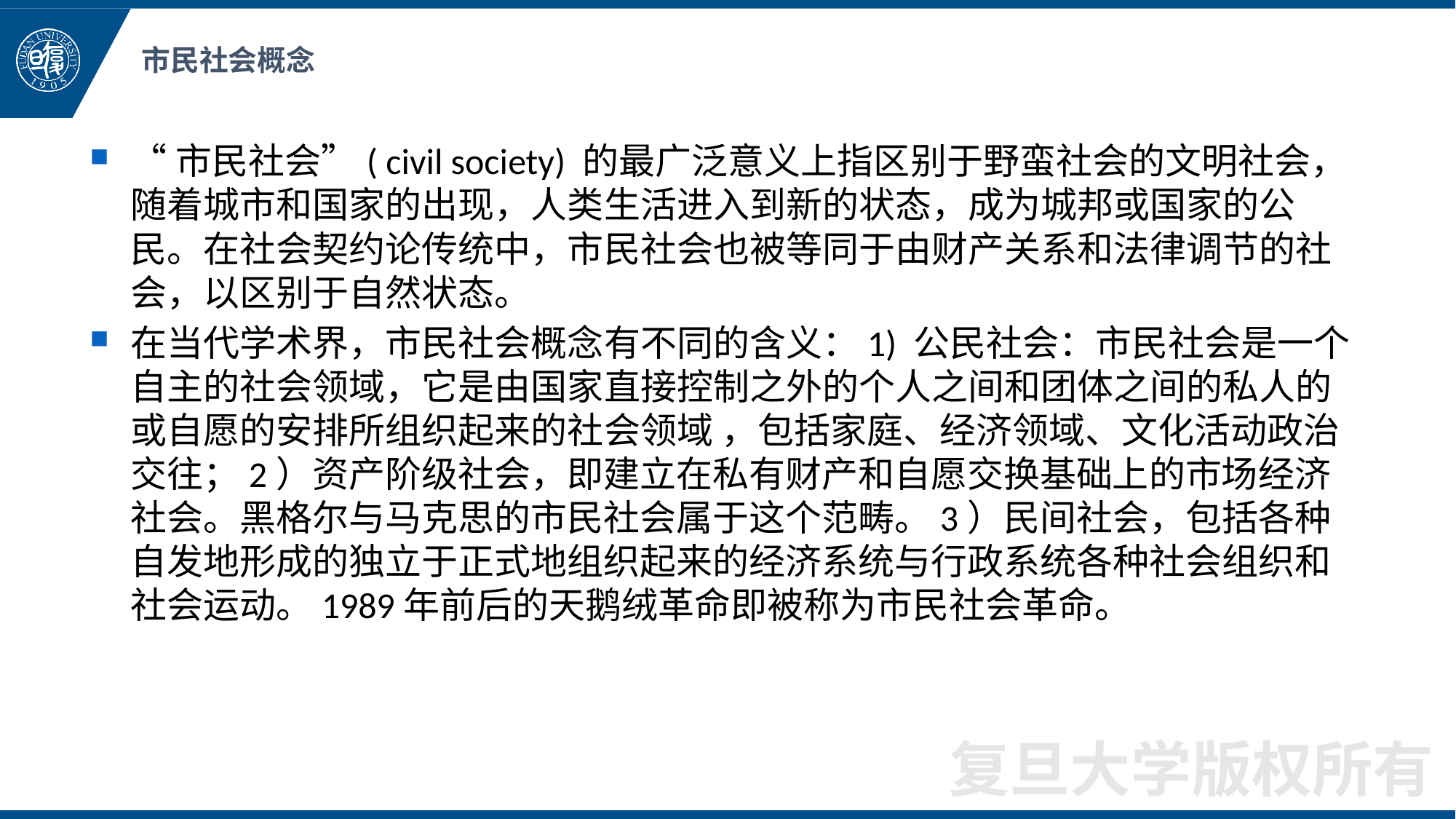

# 市民社会概念
“市民社会”( civil society) 的最广泛意义上指区别于野蛮社会的文明社会，随着城市和国家的出现，人类生活进入到新的状态，成为城邦或国家的公民。在社会契约论传统中，市民社会也被等同于由财产关系和法律调节的社会，以区别于自然状态。
在当代学术界，市民社会概念有不同的含义：1) 公民社会：市民社会是一个自主的社会领域，它是由国家直接控制之外的个人之间和团体之间的私人的或自愿的安排所组织起来的社会领域 ，包括家庭、经济领域、文化活动政治交往；2）资产阶级社会，即建立在私有财产和自愿交换基础上的市场经济社会。黑格尔与马克思的市民社会属于这个范畴。3）民间社会，包括各种自发地形成的独立于正式地组织起来的经济系统与行政系统各种社会组织和社会运动。1989年前后的天鹅绒革命即被称为市民社会革命。